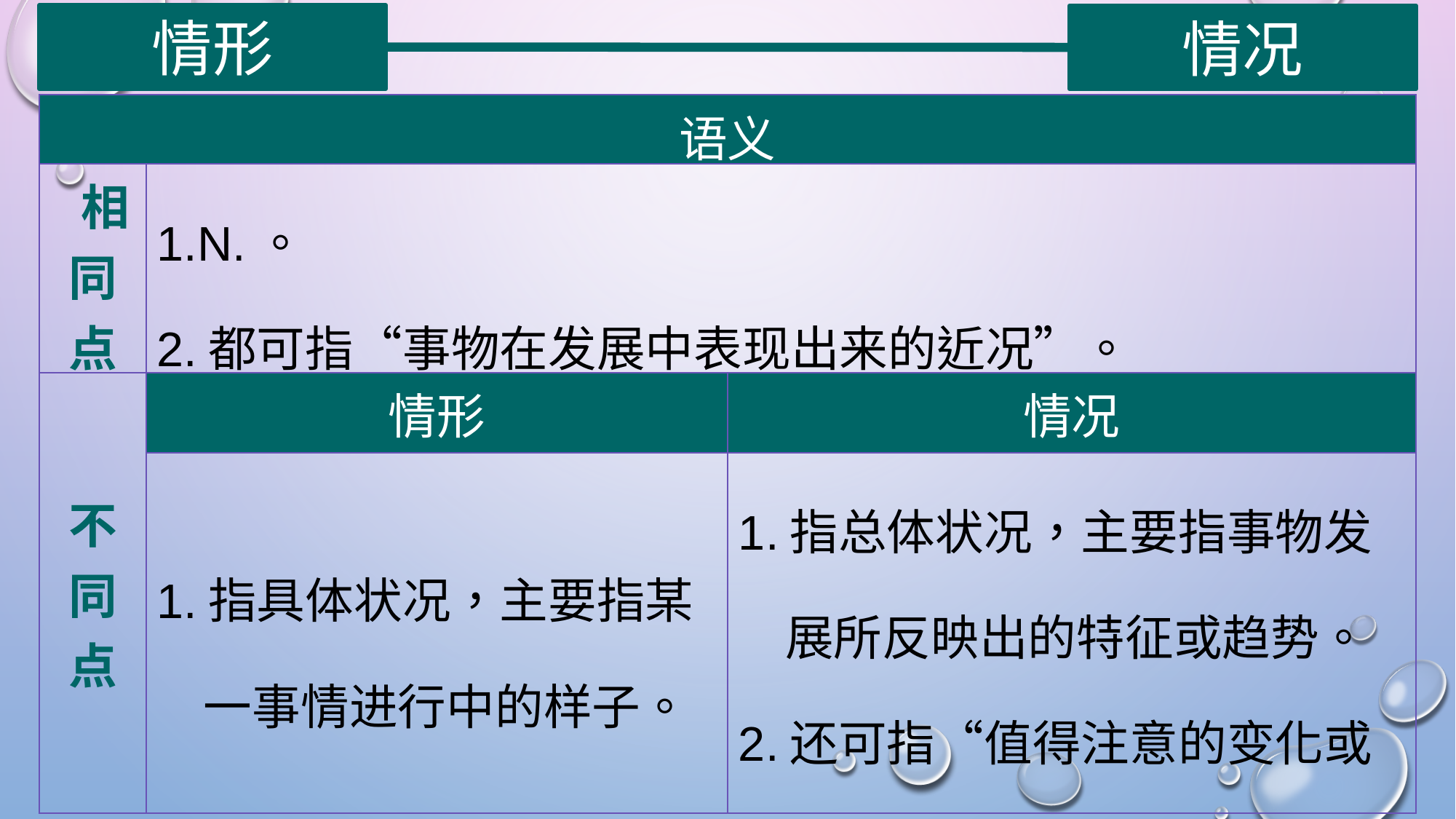

情形
情况
| 语义 |  |  |
| --- | --- | --- |
| 相同点 | 1.N.。 2.都可指“事物在发展中表现出来的近况”。 |  |
| 不同点 | 情形 | 情况 |
|  | 1.指具体状况，主要指某 一事情进行中的样子。 | 1.指总体状况，主要指事物发 展所反映出的特征或趋势。 2.还可指“值得注意的变化或 动向”。 |
|  |
| --- |